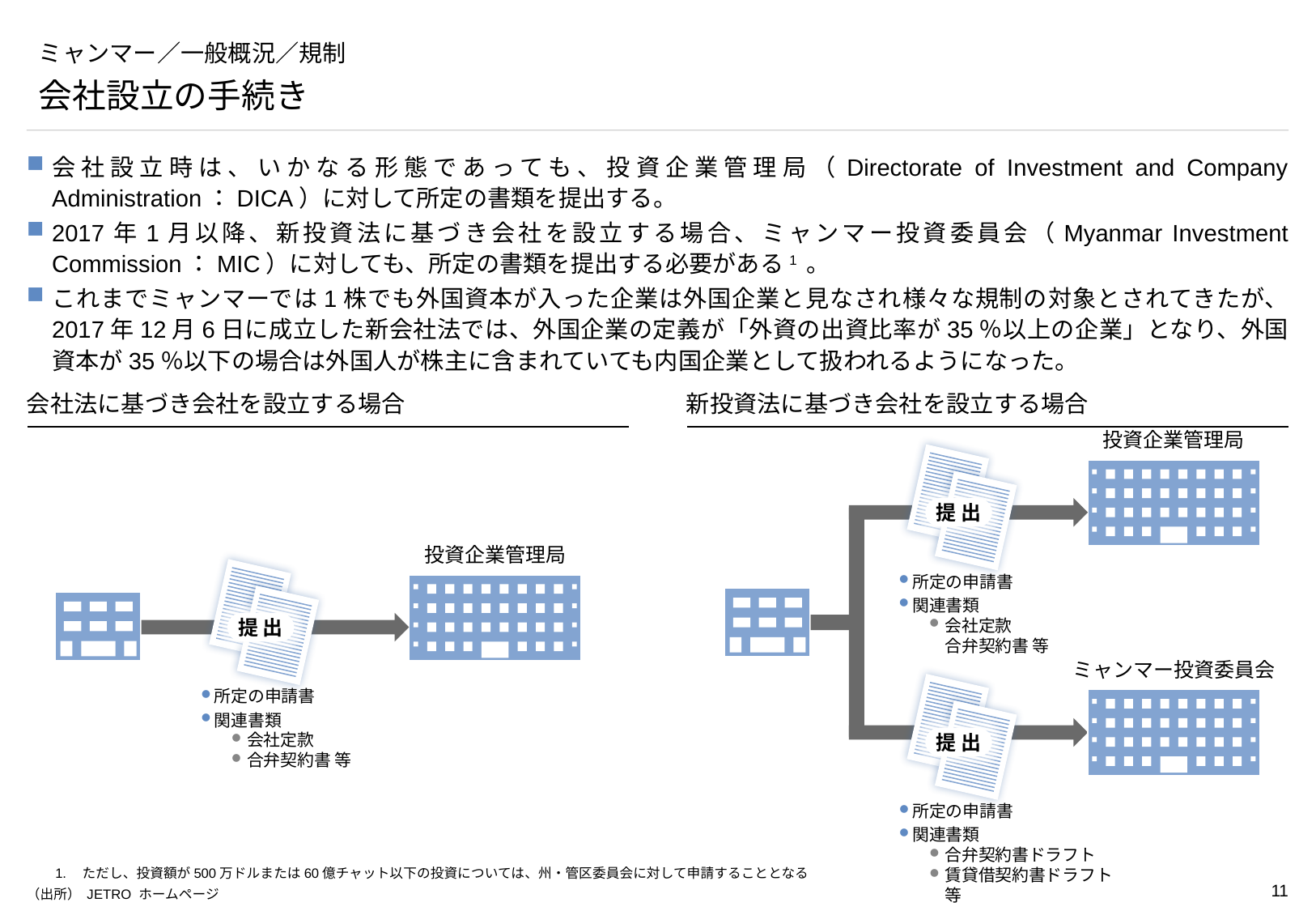

# ミャンマー／一般概況／規制
会社設立の手続き
会社設立時は、いかなる形態であっても、投資企業管理局（Directorate of Investment and Company Administration：DICA）に対して所定の書類を提出する。
2017年1月以降、新投資法に基づき会社を設立する場合、ミャンマー投資委員会（Myanmar Investment Commission：MIC）に対しても、所定の書類を提出する必要がある1 。
これまでミャンマーでは1株でも外国資本が入った企業は外国企業と見なされ様々な規制の対象とされてきたが、 2017年12月6日に成立した新会社法では、外国企業の定義が「外資の出資比率が35％以上の企業」となり、外国資本が35％以下の場合は外国人が株主に含まれていても内国企業として扱われるようになった。
会社法に基づき会社を設立する場合
新投資法に基づき会社を設立する場合
投資企業管理局

提 出

投資企業管理局

所定の申請書
関連書類
会社定款
合弁契約書 等

提 出
ミャンマー投資委員会
所定の申請書
関連書類
会社定款
合弁契約書 等

提 出
所定の申請書
関連書類
合弁契約書ドラフト
賃貸借契約書ドラフト等
1.	ただし、投資額が500万ドルまたは60億チャット以下の投資については、州・管区委員会に対して申請することとなる
（出所） JETRO ホームページ